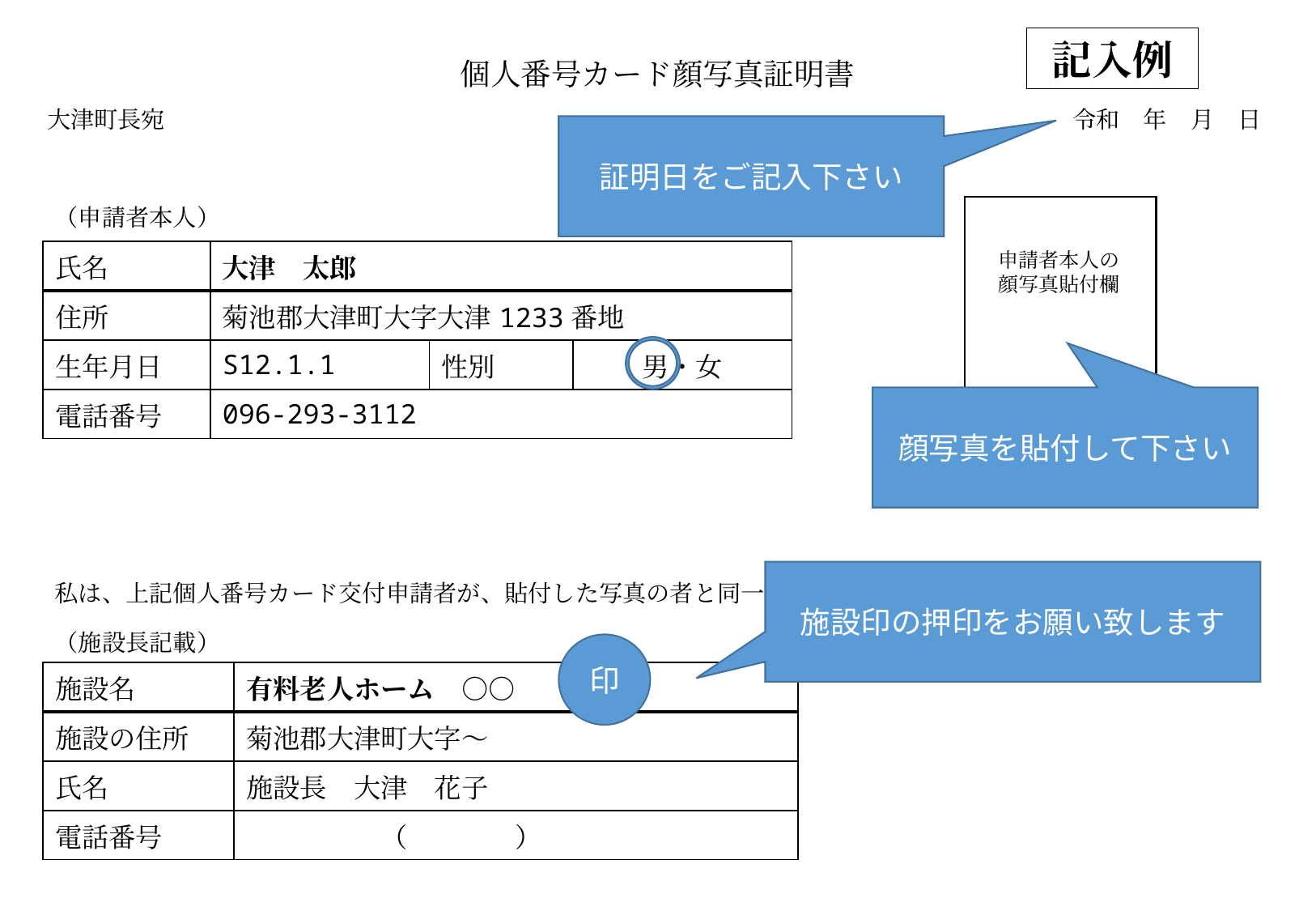

記入例
個人番号カード顔写真証明書
大津町長宛
令和　年　月　日
証明日をご記入下さい

（申請者本人）
| 氏名 | 大津　太郎 |  |  |
| --- | --- | --- | --- |
| 住所 | 菊池郡大津町大字大津1233番地 |  |  |
| 生年月日 | S12.1.1 | 性別 | 男・女 |
| 電話番号 | 096-293-3112 |  |  |
申請者本人の
顔写真貼付欄

顔写真を貼付して下さい
施設印の押印をお願い致します
私は、上記個人番号カード交付申請者が、貼付した写真の者と同一人物であることを証明します。
（施設長記載）
印
| 施設名 | 有料老人ホーム　○○ |
| --- | --- |
| 施設の住所 | 菊池郡大津町大字～ |
| 氏名 | 施設長　大津　花子 |
| 電話番号 | （　　　　） |